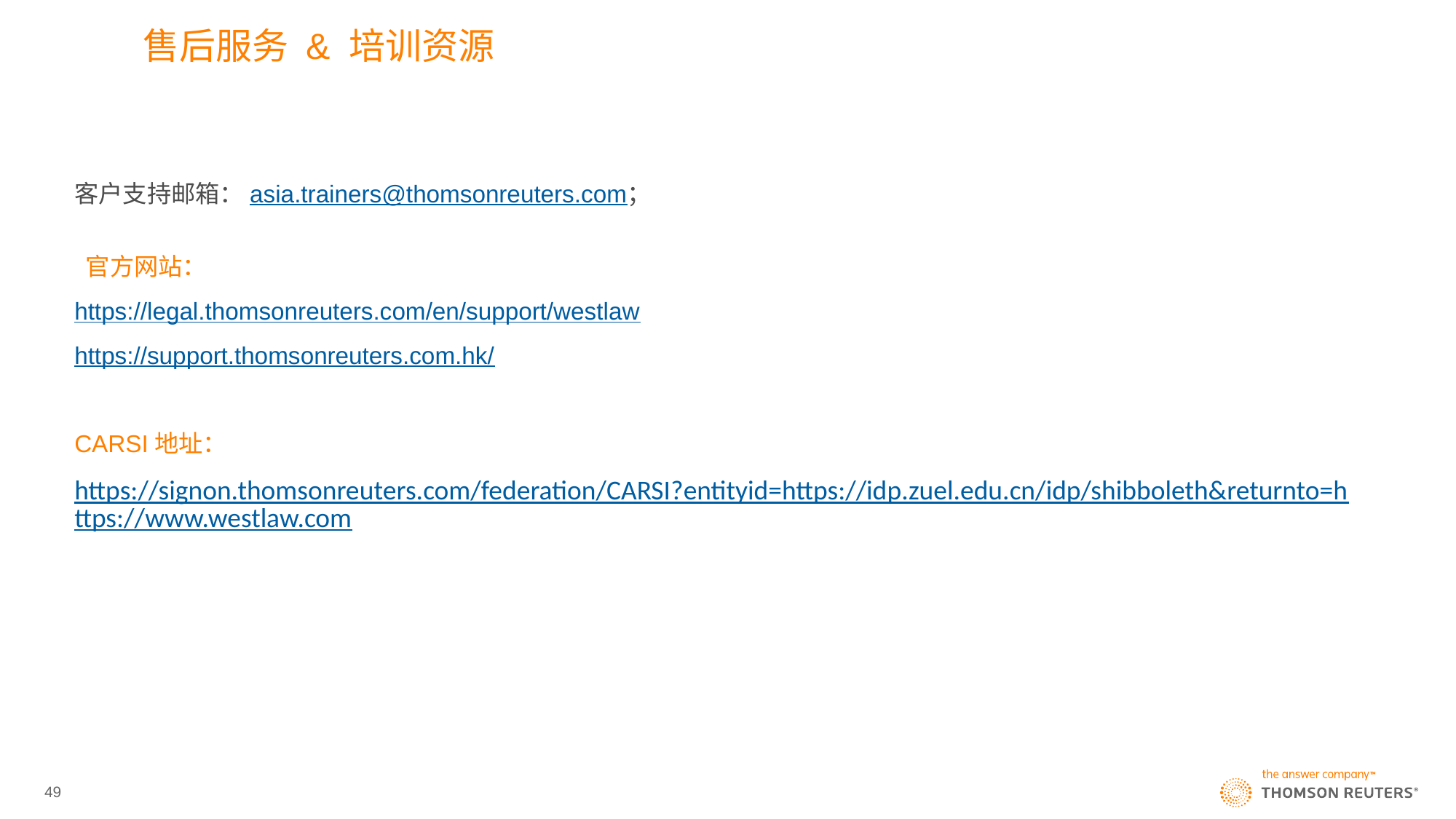

# 售后服务 & 培训资源

客户支持邮箱：asia.trainers@thomsonreuters.com；
 官方网站：
https://legal.thomsonreuters.com/en/support/westlaw
https://support.thomsonreuters.com.hk/

CARSI地址：
https://signon.thomsonreuters.com/federation/CARSI?entityid=https://idp.zuel.edu.cn/idp/shibboleth&returnto=https://www.westlaw.com

49